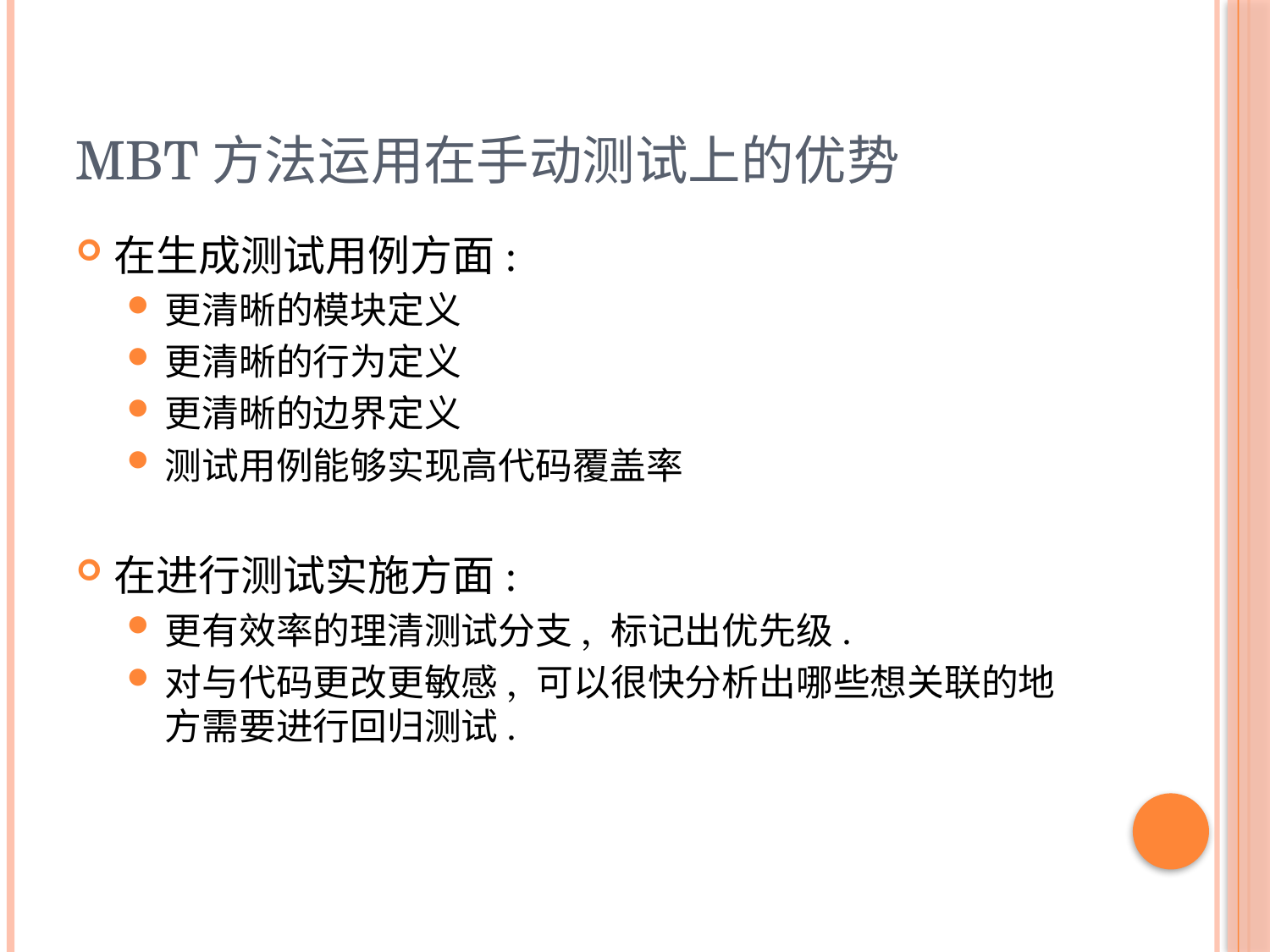

# MBT方法运用在手动测试上的优势
在生成测试用例方面:
更清晰的模块定义
更清晰的行为定义
更清晰的边界定义
测试用例能够实现高代码覆盖率

在进行测试实施方面:
更有效率的理清测试分支, 标记出优先级.
对与代码更改更敏感, 可以很快分析出哪些想关联的地方需要进行回归测试.